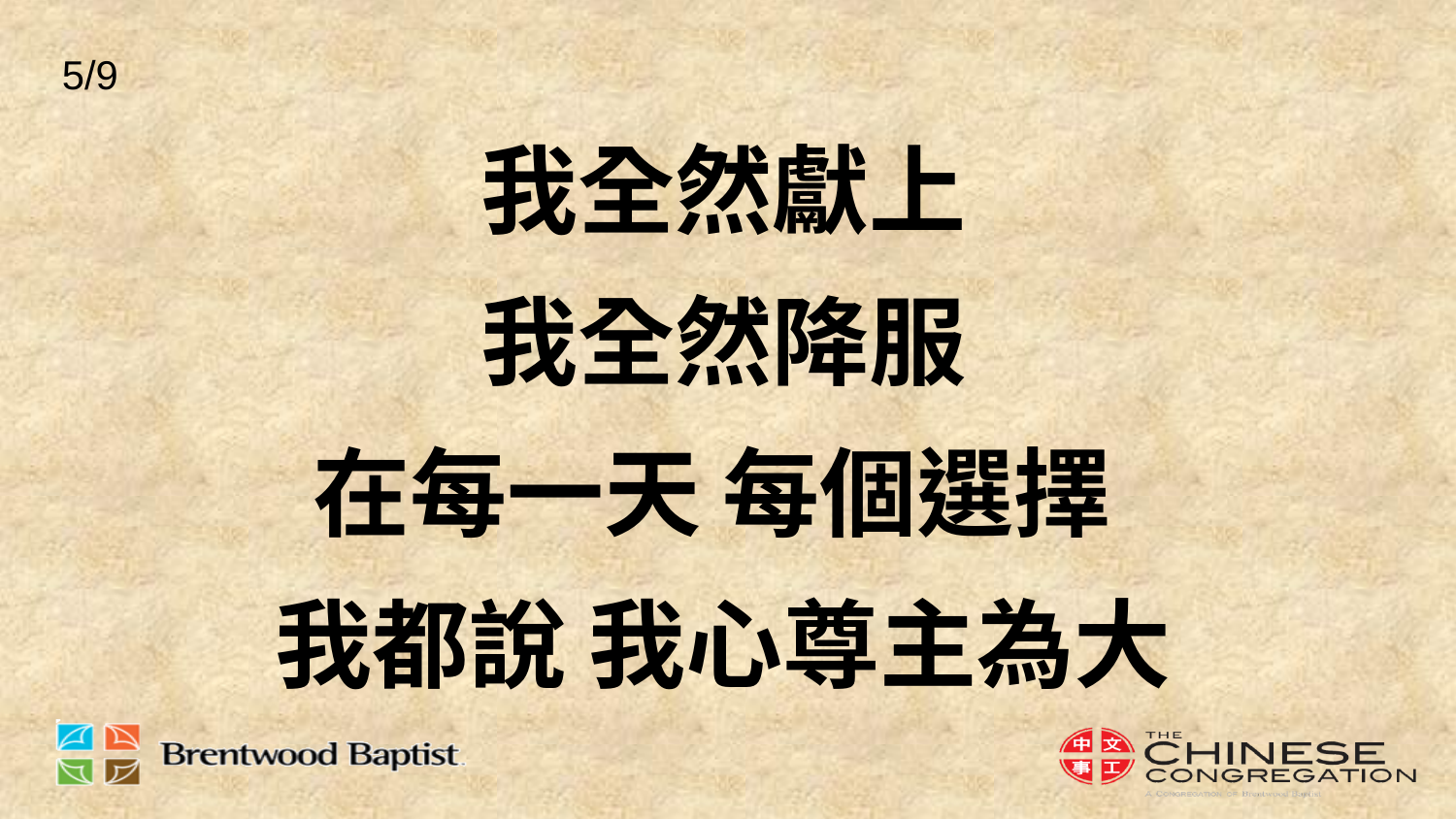

5/9
# 我全然獻上 我全然降服 在每一天 每個選擇 我都說 我心尊主為大